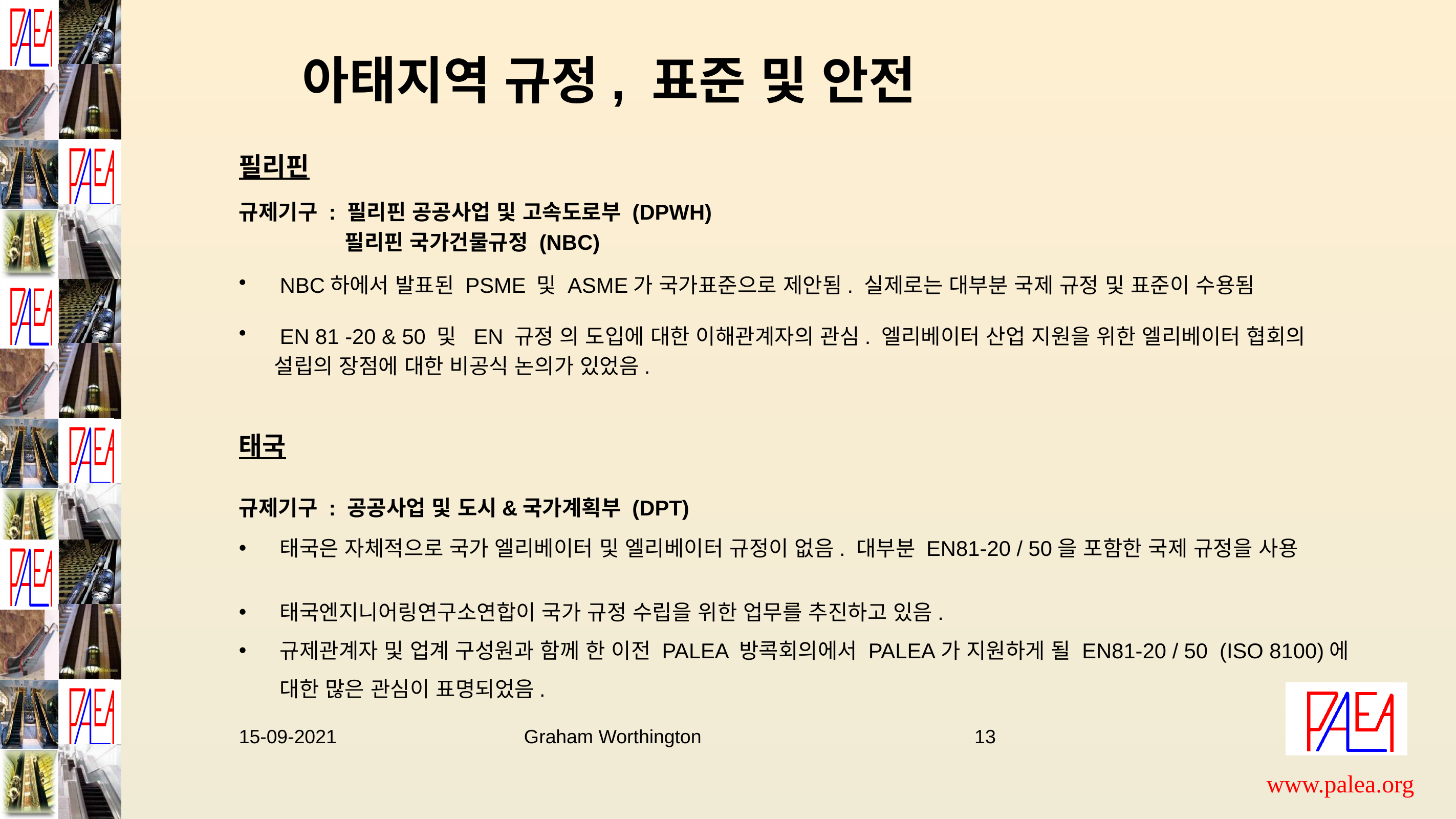

아태지역 규정, 표준 및 안전

필리핀

규제기구 : 필리핀 공공사업 및 고속도로부 (DPWH)
	    필리핀 국가건물규정 (NBC)

NBC하에서 발표된 PSME 및 ASME가 국가표준으로 제안됨. 실제로는 대부분 국제 규정 및 표준이 수용됨

EN 81 -20 & 50 및  EN 규정 의 도입에 대한 이해관계자의 관심. 엘리베이터 산업 지원을 위한 엘리베이터 협회의
     설립의 장점에 대한 비공식 논의가 있었음.

태국

규제기구 : 공공사업 및 도시&국가계획부 (DPT)

태국은 자체적으로 국가 엘리베이터 및 엘리베이터 규정이 없음. 대부분 EN81-20 / 50을 포함한 국제 규정을 사용

태국엔지니어링연구소연합이 국가 규정 수립을 위한 업무를 추진하고 있음.
규제관계자 및 업계 구성원과 함께 한 이전 PALEA 방콕회의에서 PALEA가 지원하게 될 EN81-20 / 50  (ISO 8100)에 대한 많은 관심이 표명되었음.

15-09-2021                                   Graham Worthington                                                   13